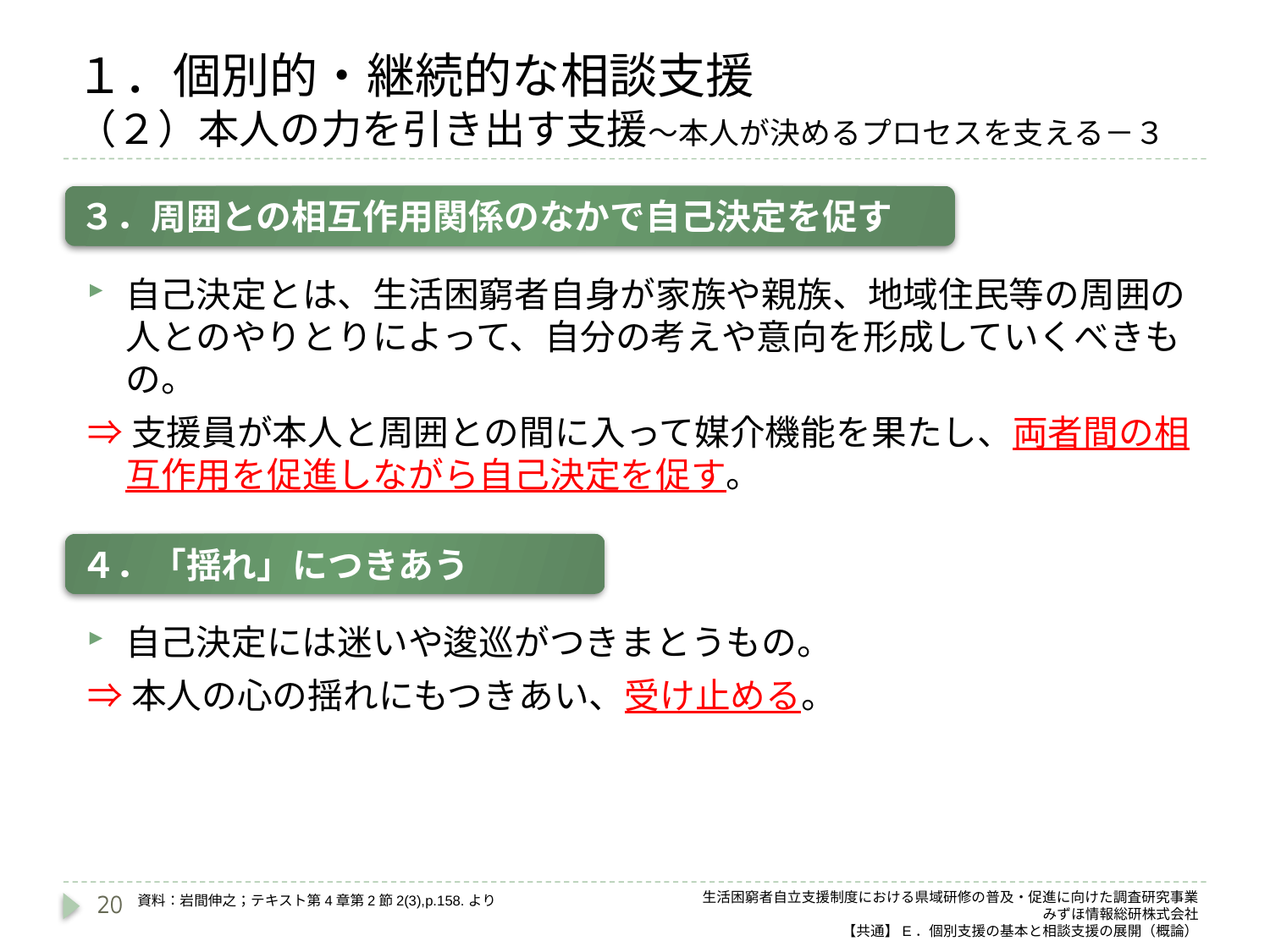

# １．個別的・継続的な相談支援 （２）本人の力を引き出す支援～本人が決めるプロセスを支える－３
３．周囲との相互作用関係のなかで自己決定を促す
自己決定とは、生活困窮者自身が家族や親族、地域住民等の周囲の人とのやりとりによって、自分の考えや意向を形成していくべきもの。
⇒支援員が本人と周囲との間に入って媒介機能を果たし、両者間の相互作用を促進しながら自己決定を促す。
４．「揺れ」につきあう
自己決定には迷いや逡巡がつきまとうもの。
⇒本人の心の揺れにもつきあい、受け止める。

20
生活困窮者自立支援制度における県域研修の普及・促進に向けた調査研究事業
みずほ情報総研株式会社
【共通】E．個別支援の基本と相談支援の展開（概論）
資料：岩間伸之；テキスト第4章第2節2(3),p.158.より